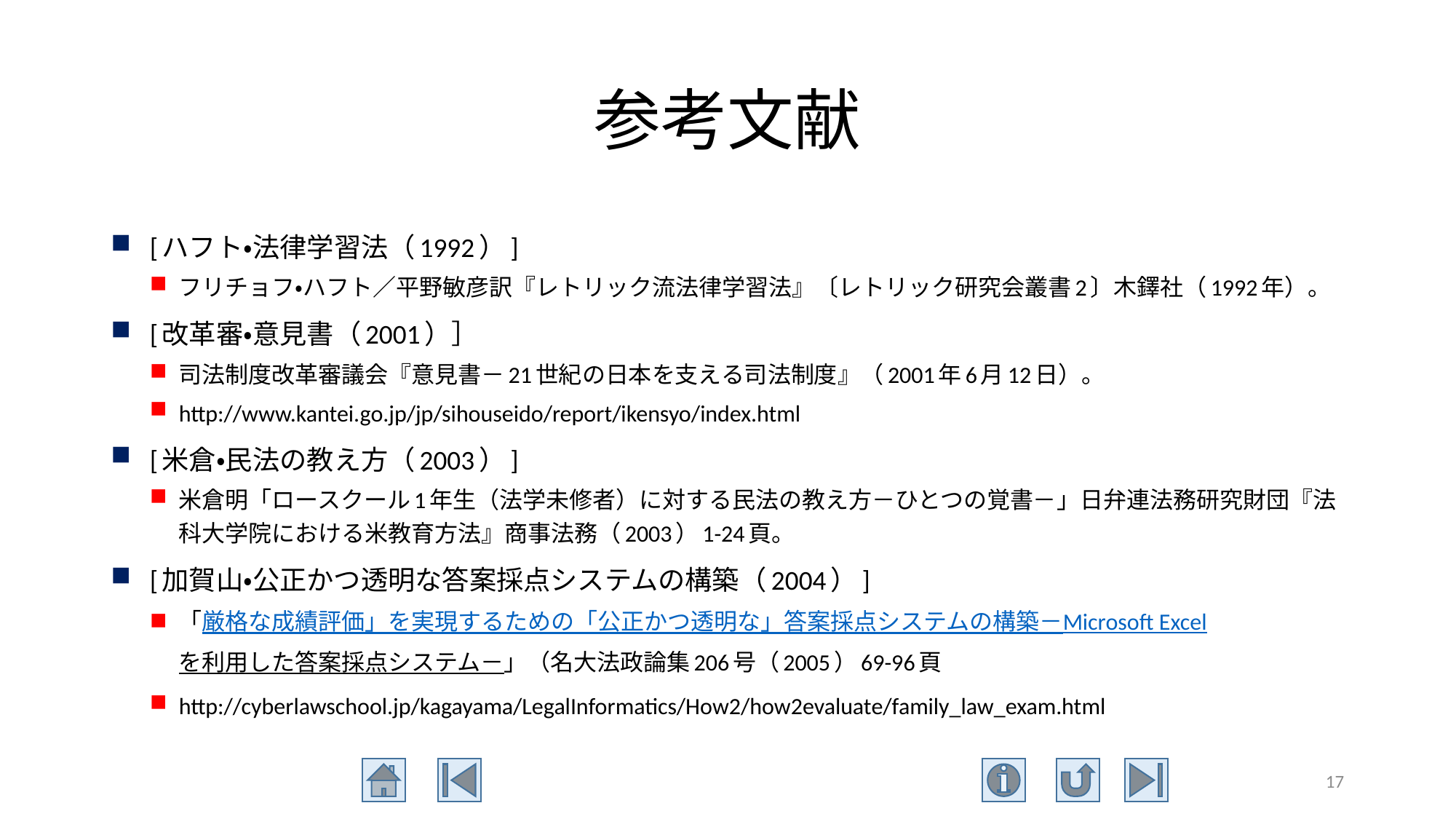

# 参考文献
[ハフト・法律学習法（1992）]
フリチョフ・ハフト／平野敏彦訳『レトリック流法律学習法』〔レトリック研究会叢書2〕木鐸社（1992年）。
[改革審・意見書（2001）］
司法制度改革審議会『意見書－21世紀の日本を支える司法制度』（2001年6月12日）。
http://www.kantei.go.jp/jp/sihouseido/report/ikensyo/index.html
[米倉・民法の教え方（2003）]
米倉明「ロースクール1年生（法学未修者）に対する民法の教え方－ひとつの覚書－」日弁連法務研究財団『法科大学院における米教育方法』商事法務（2003）1-24頁。
[加賀山・公正かつ透明な答案採点システムの構築（2004）]
「厳格な成績評価」を実現するための「公正かつ透明な」答案採点システムの構築－Microsoft Excelを利用した答案採点システム－」（名大法政論集206号（2005）69-96頁
http://cyberlawschool.jp/kagayama/LegalInformatics/How2/how2evaluate/family_law_exam.html
17
公正・厳格な成績評価
2015年12月9日
明治学院大学法学部教授
加賀山　茂

ご清聴ありがとうございました。